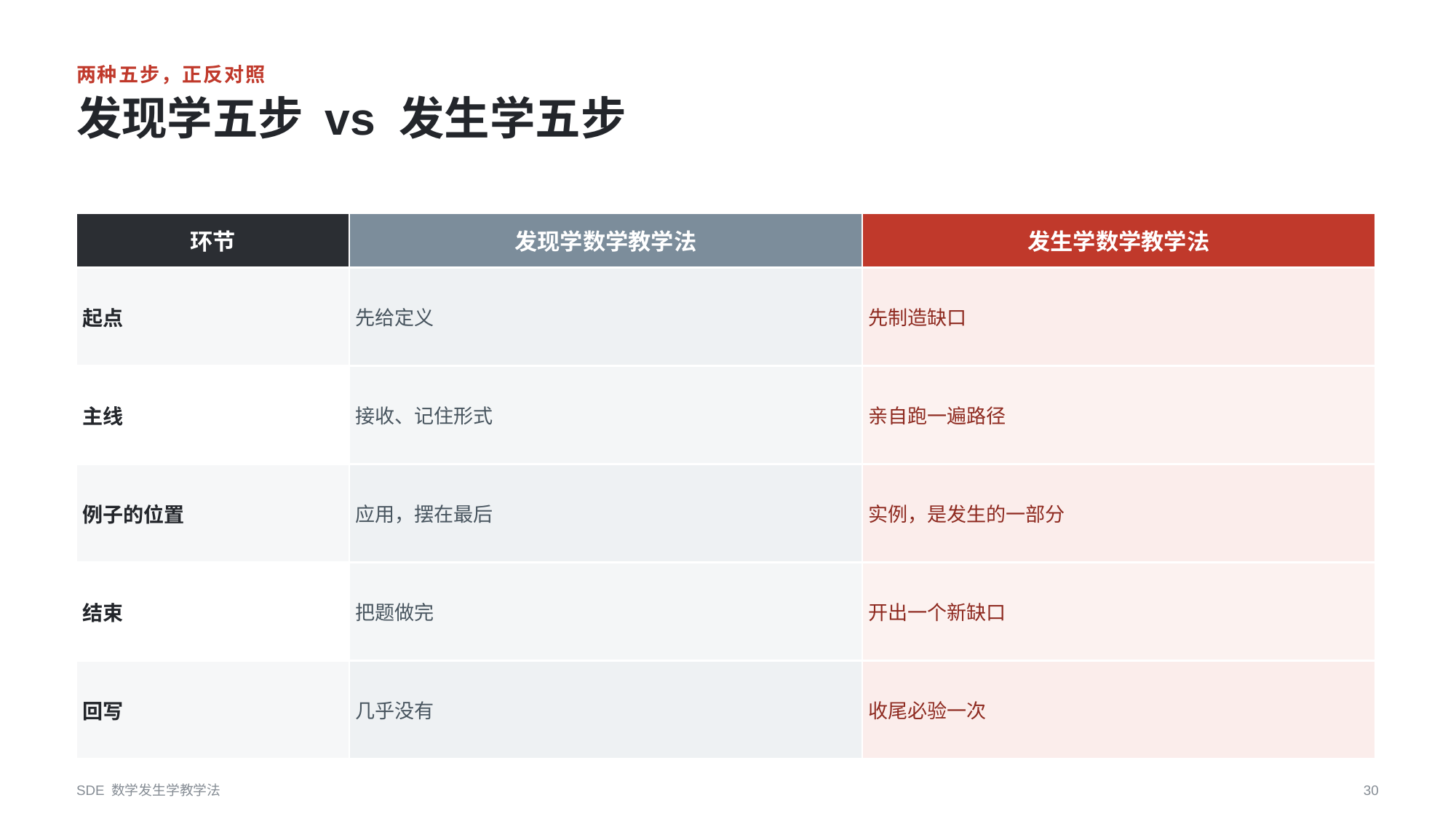

两种五步，正反对照
发现学五步 vs 发生学五步
| 环节 | 发现学数学教学法 | 发生学数学教学法 |
| --- | --- | --- |
| 起点 | 先给定义 | 先制造缺口 |
| 主线 | 接收、记住形式 | 亲自跑一遍路径 |
| 例子的位置 | 应用，摆在最后 | 实例，是发生的一部分 |
| 结束 | 把题做完 | 开出一个新缺口 |
| 回写 | 几乎没有 | 收尾必验一次 |
SDE 数学发生学教学法
30